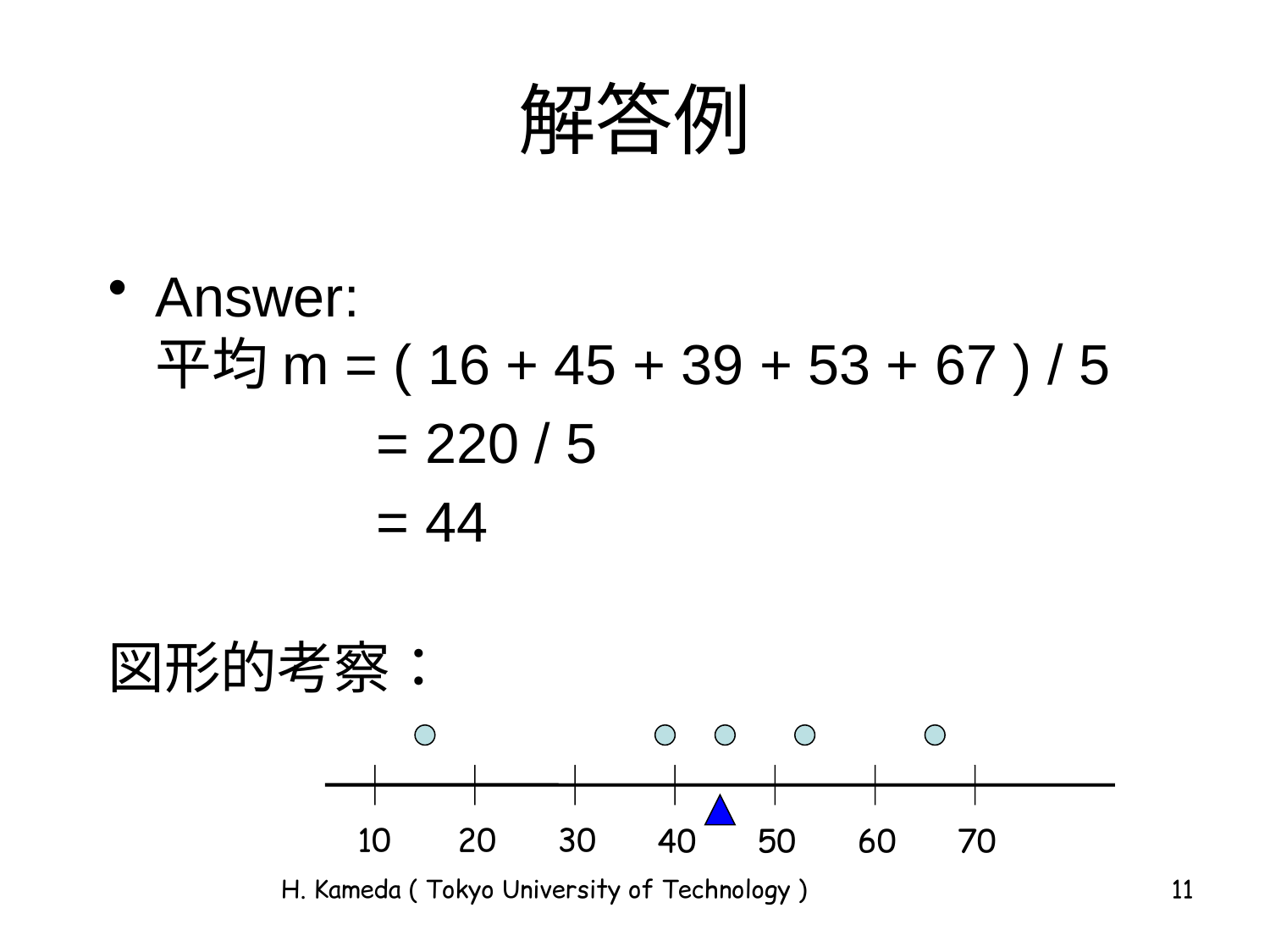

# 解答例
Answer:
平均m = ( 16 + 45 + 39 + 53 + 67 ) / 5
		      = 220 / 5
		      = 44
図形的考察：

10
20
30
40
50
60
70
H. Kameda ( Tokyo University of Technology )
11